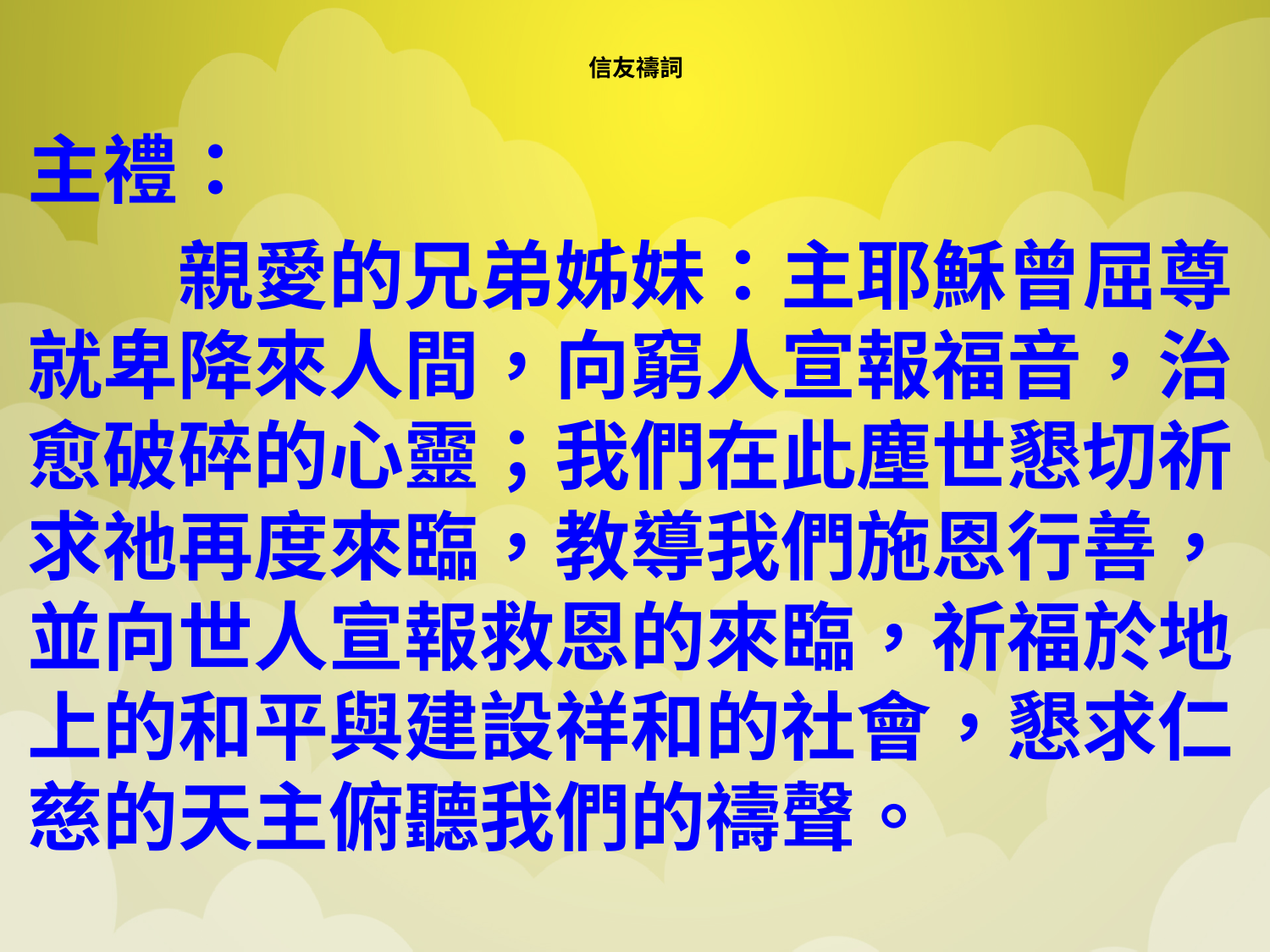

# 信友禱詞
主禮：
　　親愛的兄弟姊妹：主耶穌曾屈尊就卑降來人間，向窮人宣報福音，治愈破碎的心靈；我們在此塵世懇切祈求祂再度來臨，教導我們施恩行善，並向世人宣報救恩的來臨，祈福於地上的和平與建設祥和的社會，懇求仁慈的天主俯聽我們的禱聲。